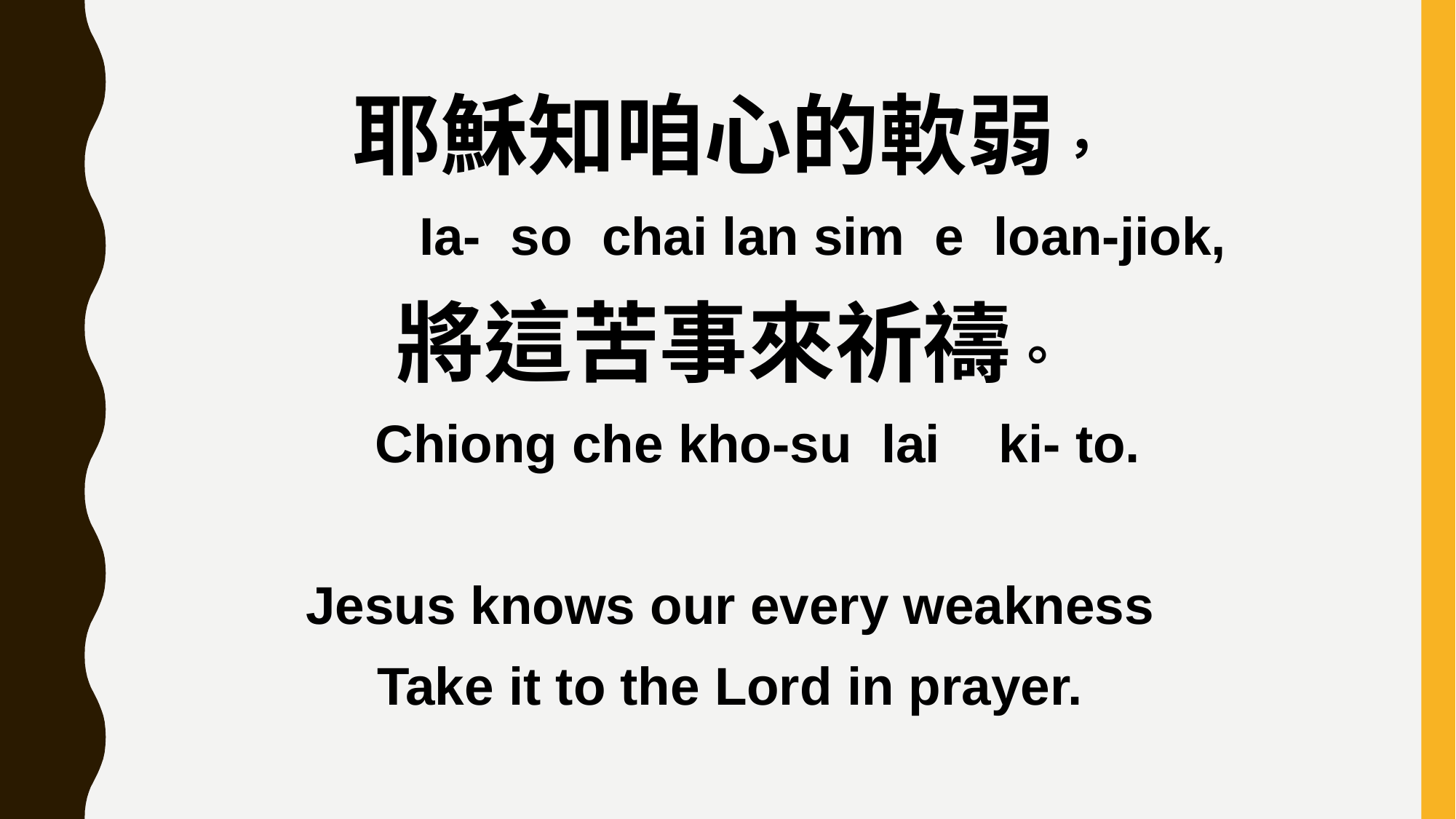

耶穌知咱心的軟弱，
               Ia-  so  chai lan sim  e  loan-jiok,
將這苦事來祈禱。
            Chiong che kho-su  lai    ki- to.

Jesus knows our every weakness
Take it to the Lord in prayer.